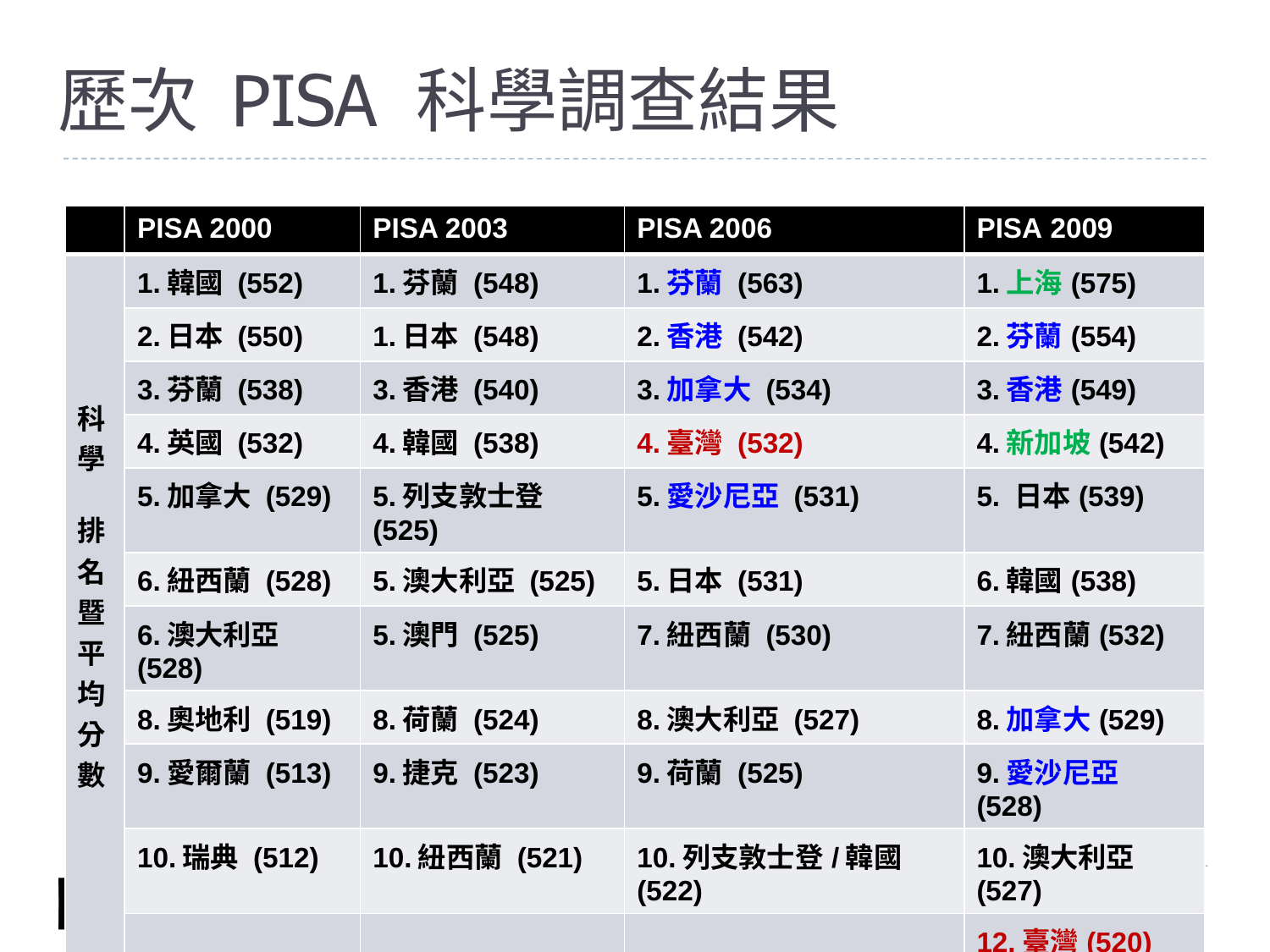

# 歷次 PISA 科學調查結果
|  | PISA 2000 | PISA 2003 | PISA 2006 | PISA 2009 |
| --- | --- | --- | --- | --- |
| 科學 排名 暨平均分數 | 1.韓國 (552) | 1.芬蘭 (548) | 1.芬蘭 (563) | 1.上海(575) |
|  | 2.日本 (550) | 1.日本 (548) | 2.香港 (542) | 2.芬蘭(554) |
|  | 3.芬蘭 (538) | 3.香港 (540) | 3.加拿大 (534) | 3.香港(549) |
|  | 4.英國 (532) | 4.韓國 (538) | 4.臺灣 (532) | 4.新加坡(542) |
|  | 5.加拿大 (529) | 5.列支敦士登 (525) | 5.愛沙尼亞 (531) | 5. 日本(539) |
|  | 6.紐西蘭 (528) | 5.澳大利亞 (525) | 5.日本 (531) | 6.韓國(538) |
|  | 6.澳大利亞 (528) | 5.澳門 (525) | 7.紐西蘭 (530) | 7.紐西蘭(532) |
|  | 8.奧地利 (519) | 8.荷蘭 (524) | 8.澳大利亞 (527) | 8.加拿大(529) |
|  | 9.愛爾蘭 (513) | 9.捷克 (523) | 9.荷蘭 (525) | 9.愛沙尼亞(528) |
|  | 10.瑞典 (512) | 10.紐西蘭 (521) | 10.列支敦士登/韓國 (522) | 10.澳大利亞(527) |
|  |  |  |  | 12.臺灣(520) |
17